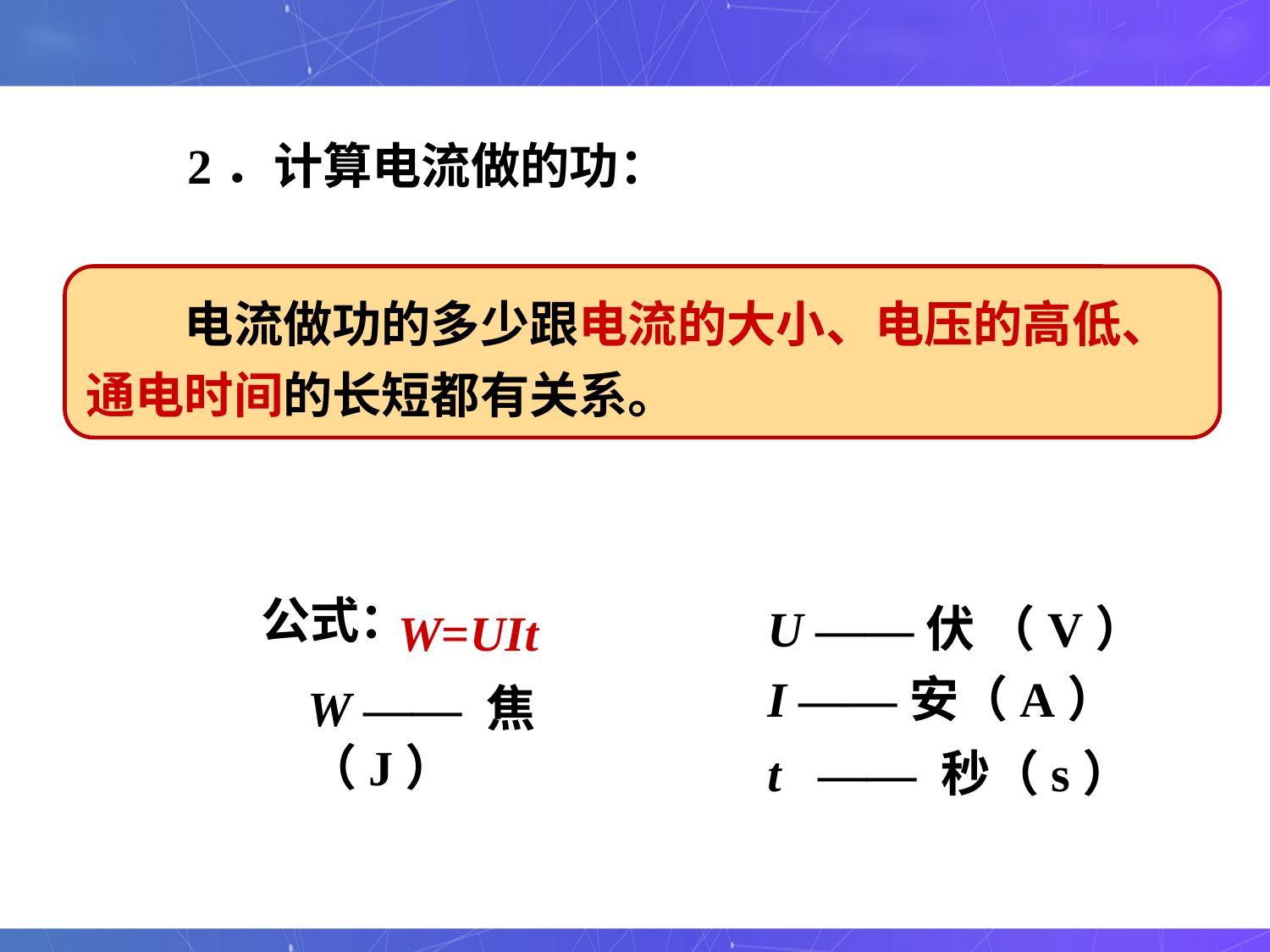

2．计算电流做的功：
　　电流做功的多少跟电流的大小、电压的高低、通电时间的长短都有关系。
W=UIt
　　公式：
U ——伏 （V）
I ——安（A）
W —— 焦（J）
t   —— 秒（s）